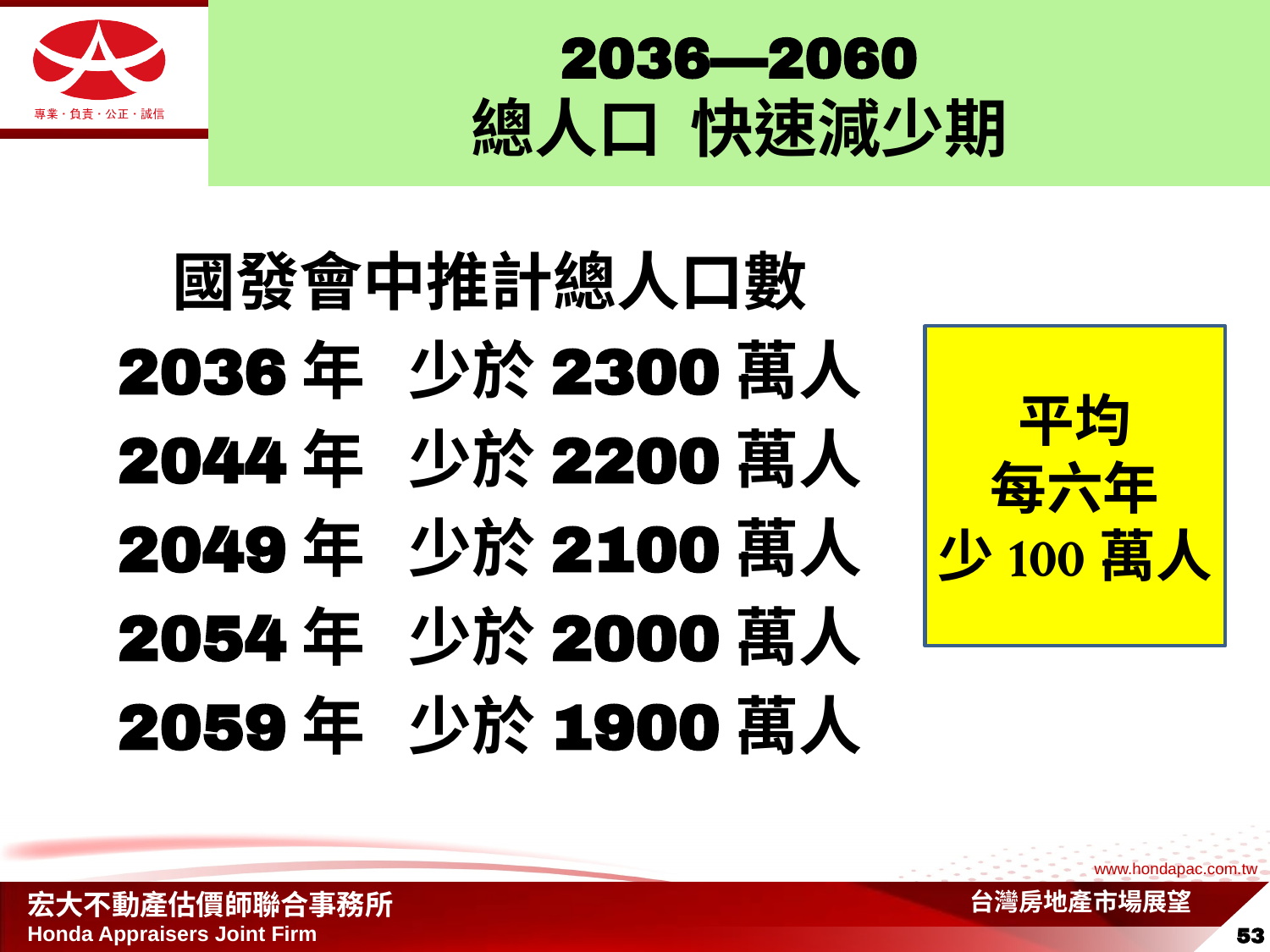

# 2036—2060 總人口  快速減少期

國發會中推計總人口數
2036年   少於2300萬人
2044年   少於2200萬人
2049年   少於2100萬人
2054年   少於2000萬人
2059年   少於1900萬人

平均
每六年
少100萬人
台灣房地產市場展望
53